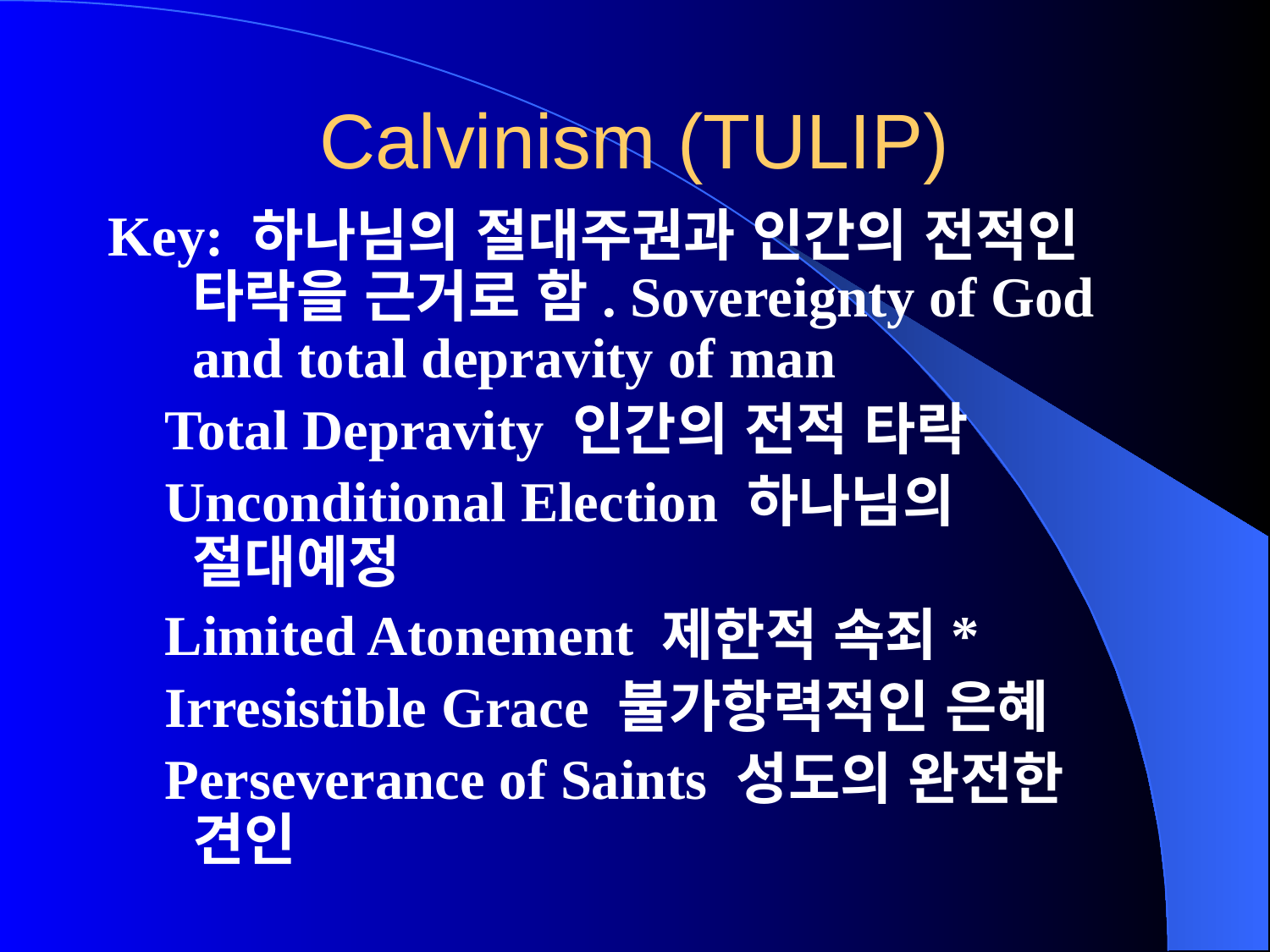

# Calvinism (TULIP)
Key: 하나님의 절대주권과 인간의 전적인 타락을 근거로 함. Sovereignty of God and total depravity of man
    Total Depravity 인간의 전적 타락
    Unconditional Election 하나님의 절대예정
    Limited Atonement 제한적 속죄*
    Irresistible Grace 불가항력적인 은혜
    Perseverance of Saints 성도의 완전한 견인